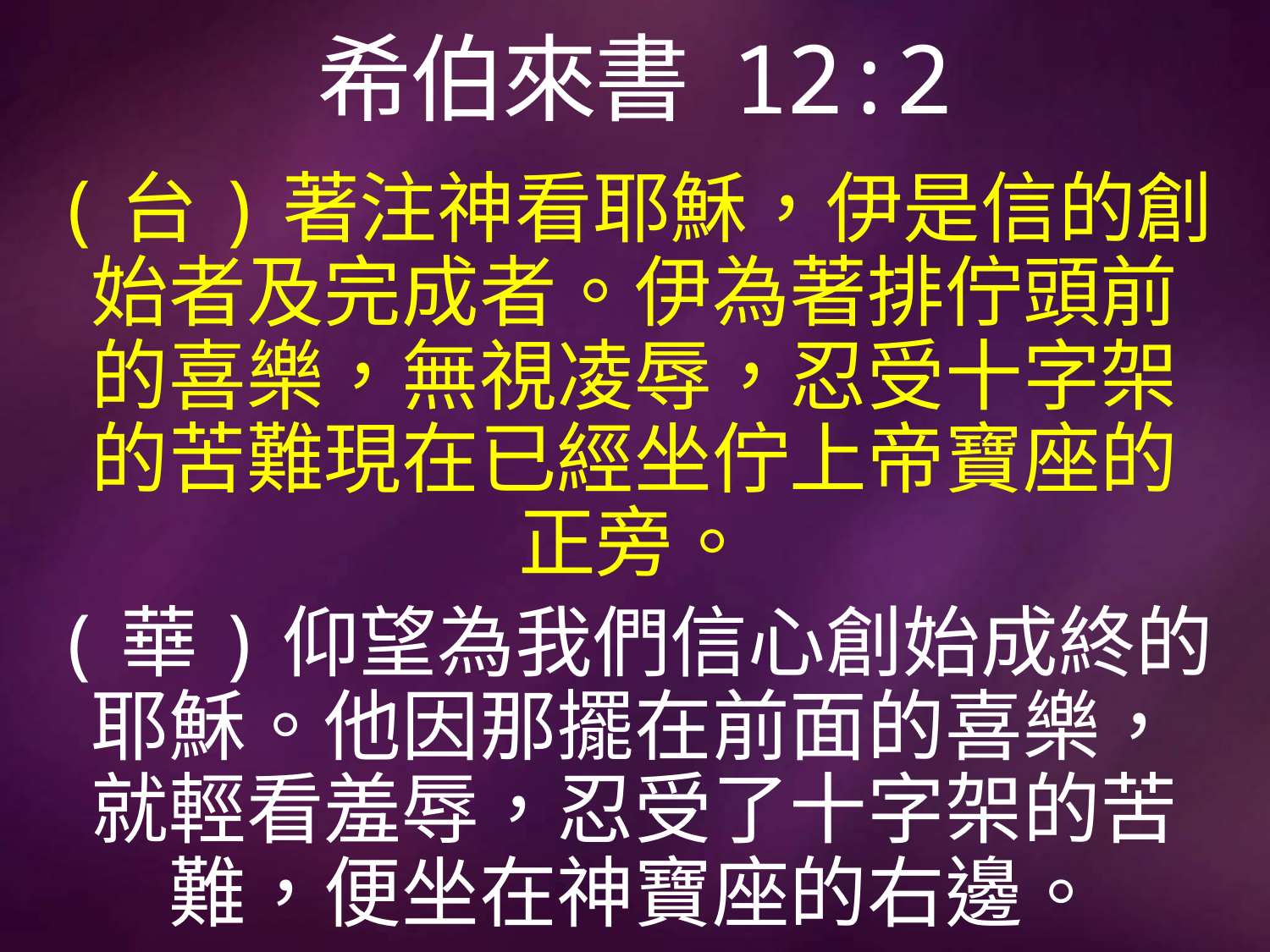

# 希伯來書 12:2
(台)著注神看耶穌，伊是信的創始者及完成者。伊為著排佇頭前的喜樂，無視凌辱，忍受十字架的苦難現在已經坐佇上帝寶座的正旁。
(華)仰望為我們信心創始成終的耶穌。他因那擺在前面的喜樂，就輕看羞辱，忍受了十字架的苦難，便坐在神寶座的右邊。